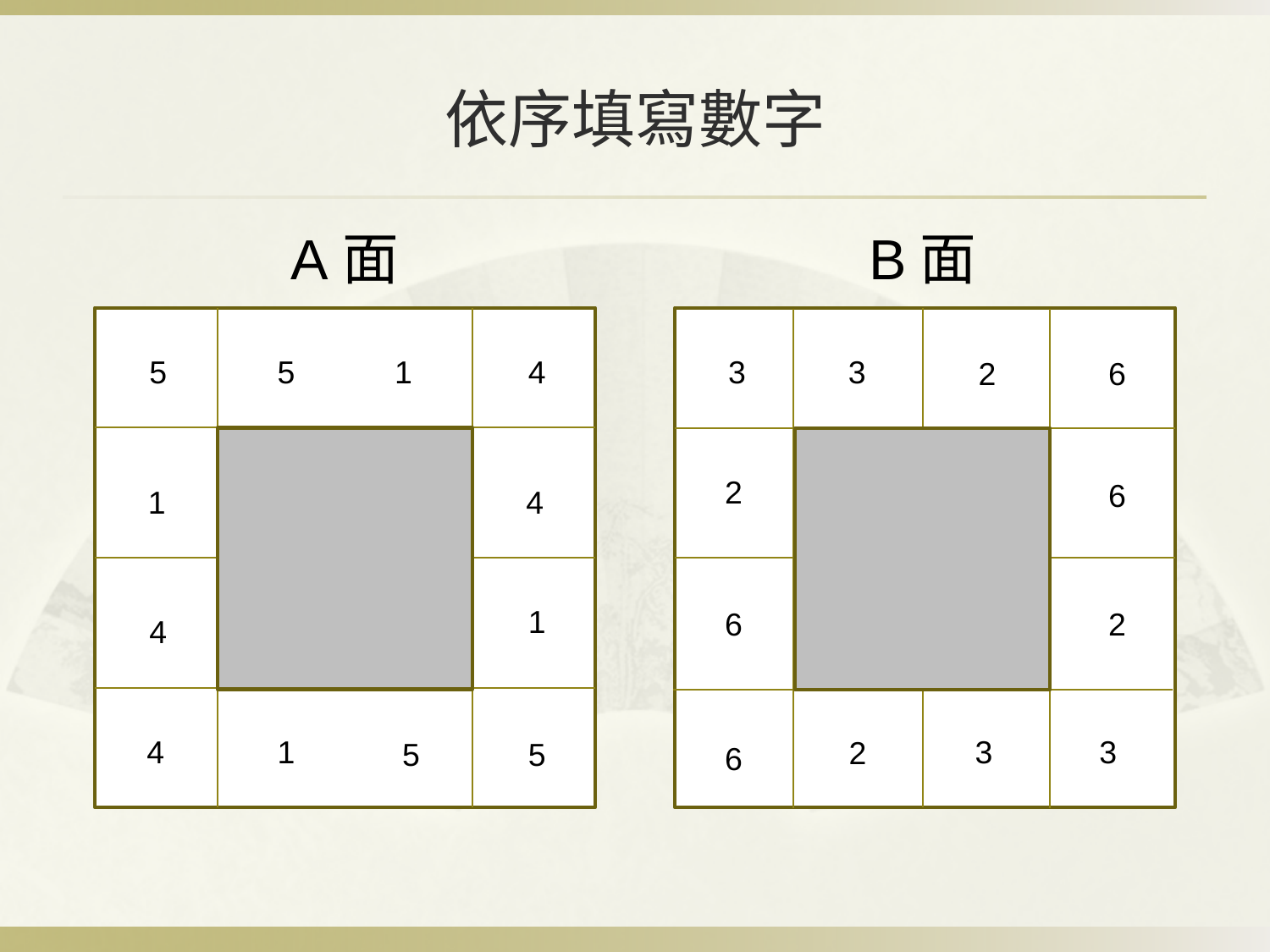

# 依序填寫數字
B面
A面

5
5
1
4
3
3
2
6

2
6
1
4
1
6
2
4
3
4
1
3
2
5
5
6